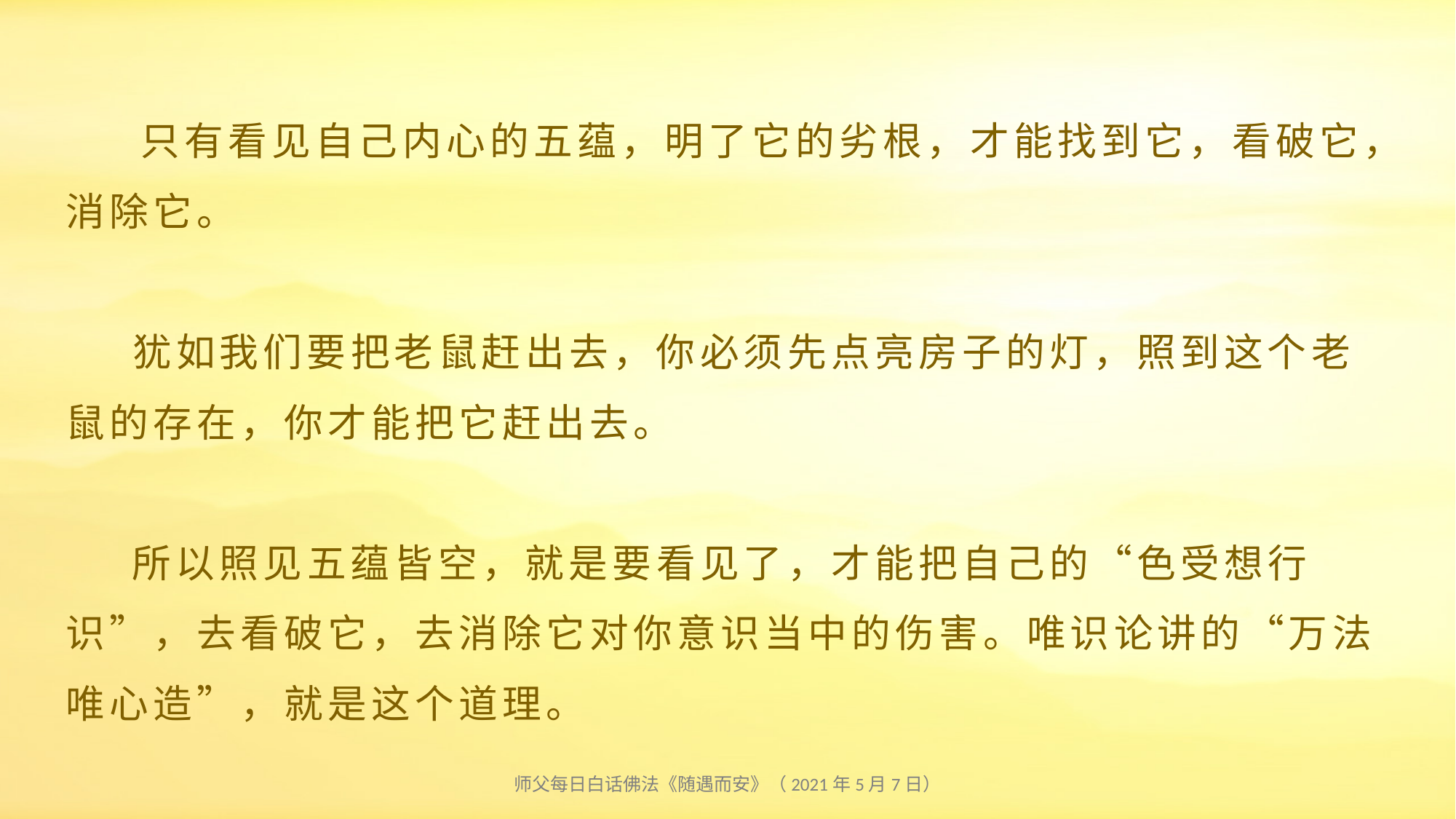

# 只有看见自己内心的五蕴，明了它的劣根，才能找到它，看破它，消除它。 犹如我们要把老鼠赶出去，你必须先点亮房子的灯，照到这个老鼠的存在，你才能把它赶出去。 所以照见五蕴皆空，就是要看见了，才能把自己的“色受想行识”，去看破它，去消除它对你意识当中的伤害。唯识论讲的“万法唯心造”，就是这个道理。
师父每日白话佛法《随遇而安》（2021年5月7日）